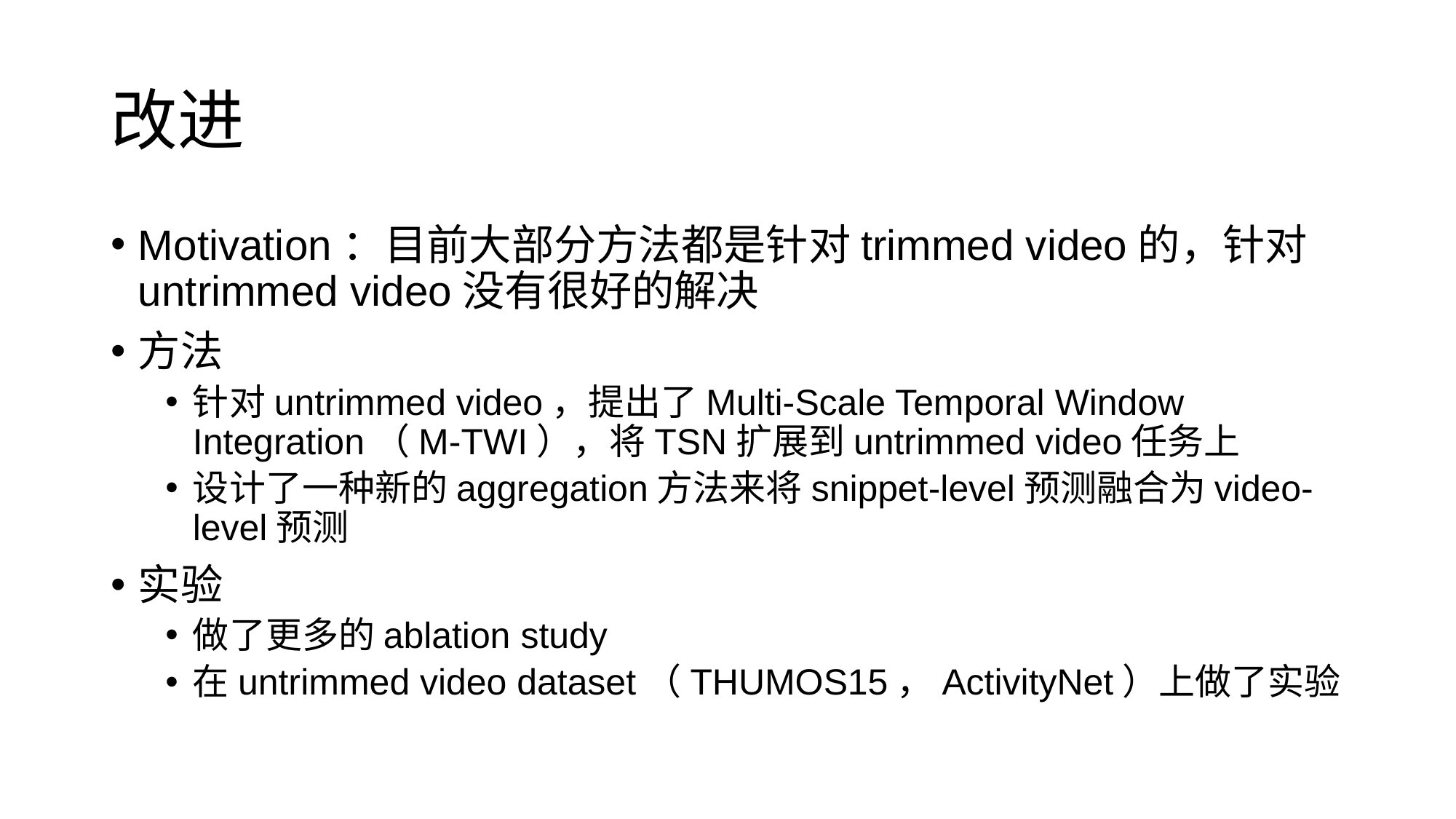

# 改进
Motivation：目前大部分方法都是针对trimmed video的，针对untrimmed video没有很好的解决
方法
针对untrimmed video，提出了Multi-Scale Temporal Window Integration（M-TWI），将TSN扩展到untrimmed video任务上
设计了一种新的aggregation方法来将snippet-level预测融合为video-level预测
实验
做了更多的ablation study
在untrimmed video dataset（THUMOS15，ActivityNet）上做了实验